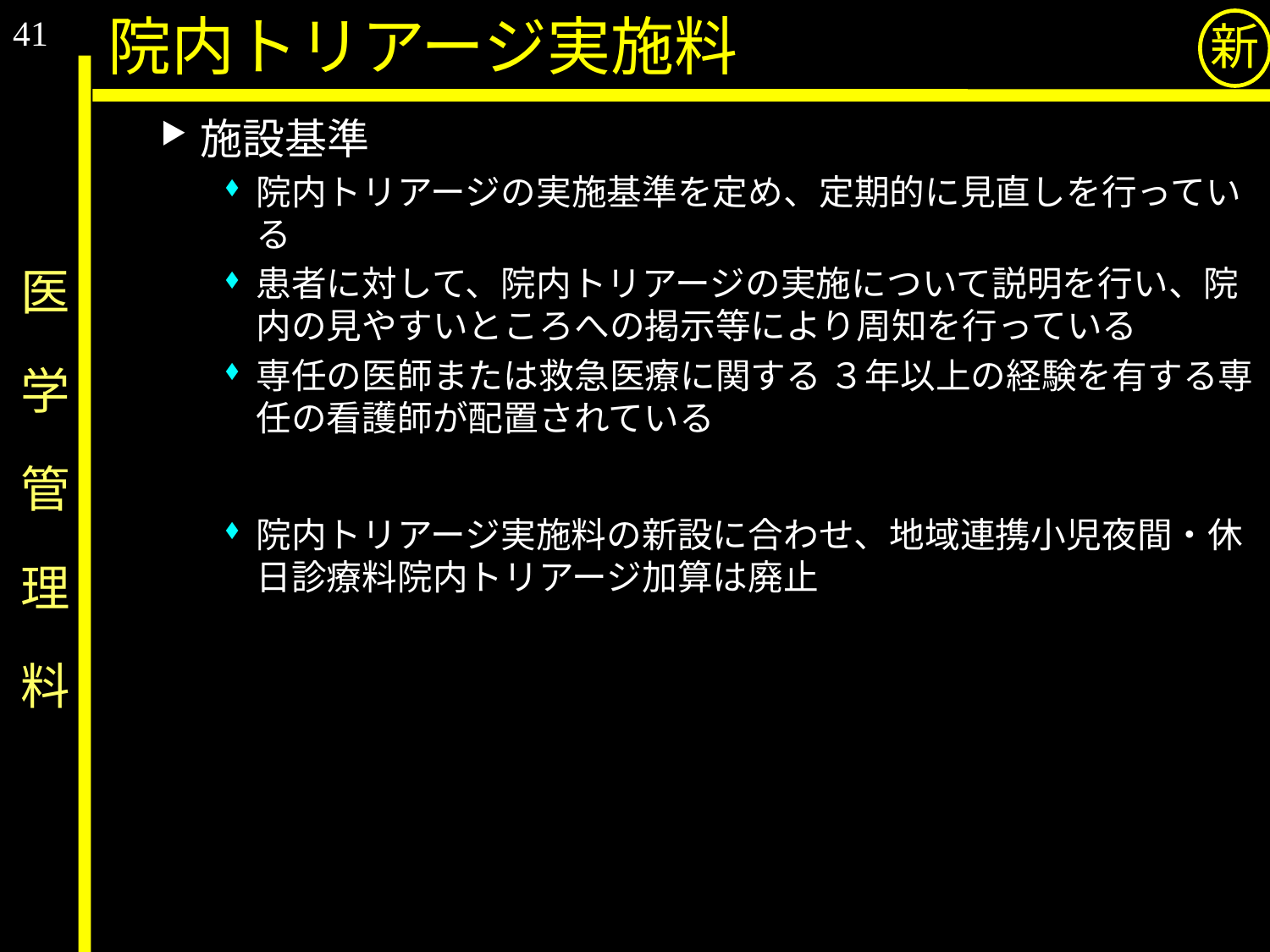

41
院内トリアージ実施料
新

施設基準
院内トリアージの実施基準を定め、定期的に見直しを行っている
患者に対して、院内トリアージの実施について説明を行い、院内の見やすいところへの掲示等により周知を行っている
専任の医師または救急医療に関する ３年以上の経験を有する専任の看護師が配置されている

院内トリアージ実施料の新設に合わせ、地域連携小児夜間・休日診療料院内トリアージ加算は廃止
# 医　学　管　理　料